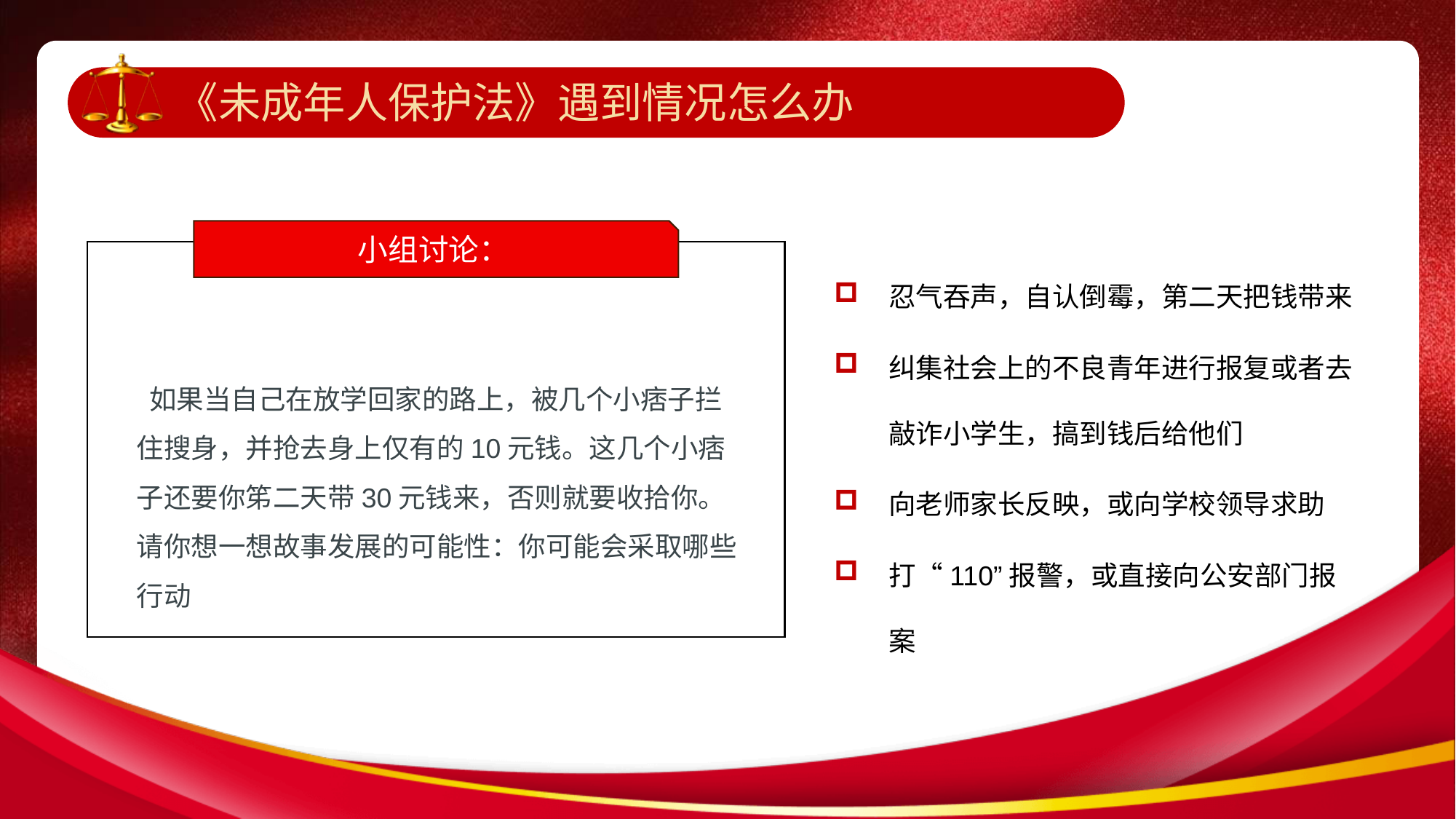

《未成年人保护法》遇到情况怎么办
小组讨论：

讨论：
 如果当自己在放学回家的路上，被几个小痞子拦住搜身，并抢去身上仅有的10元钱。这几个小痞子还要你笫二天带30元钱来，否则就要收拾你。 请你想一想故事发展的可能性：你可能会采取哪些行动
忍气吞声，自认倒霉，第二天把钱带来
纠集社会上的不良青年进行报复或者去敲诈小学生，搞到钱后给他们
向老师家长反映，或向学校领导求助
打“110”报警，或直接向公安部门报案